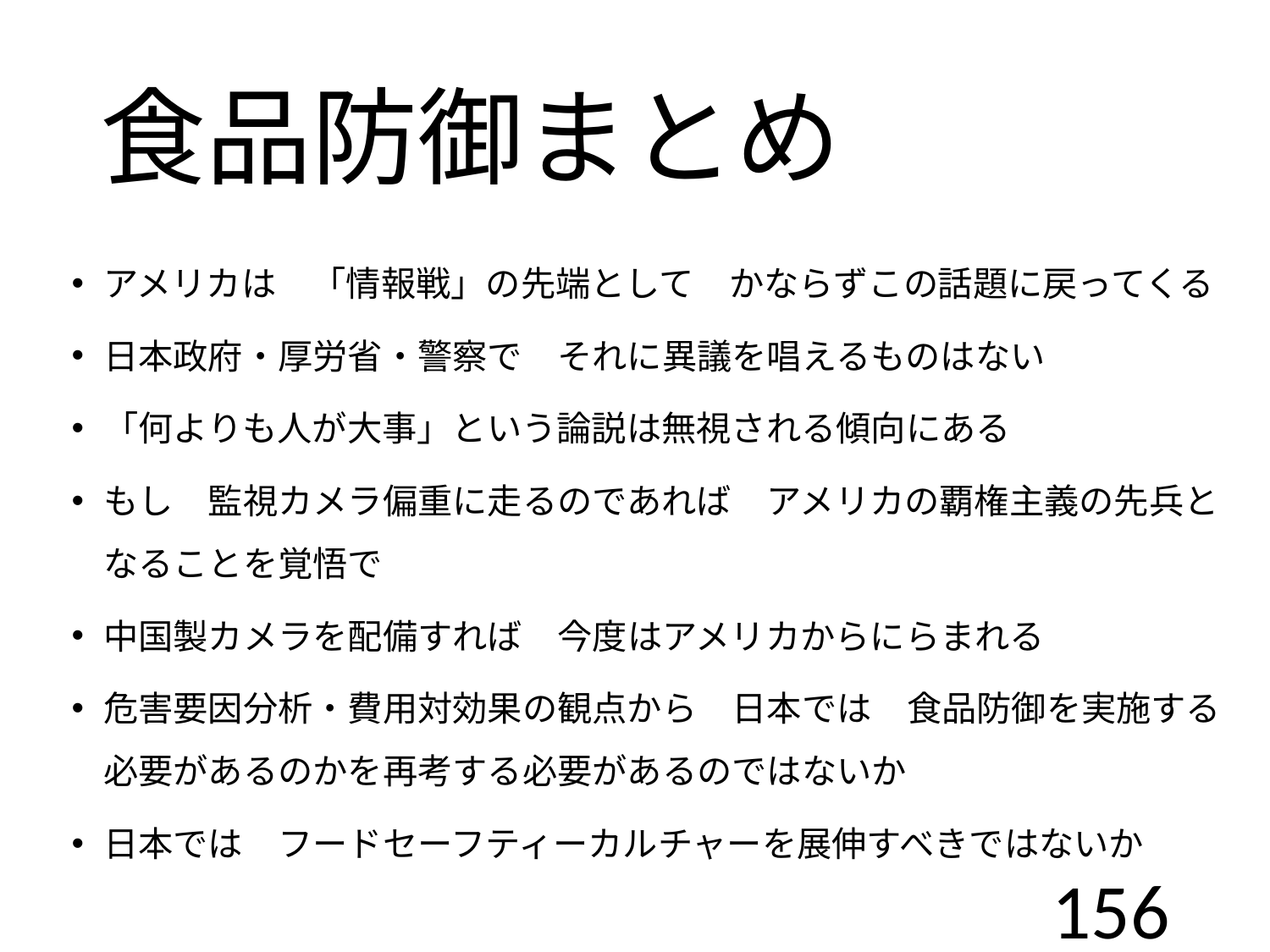

# 食品防御まとめ
アメリカは　「情報戦」の先端として　かならずこの話題に戻ってくる
日本政府・厚労省・警察で　それに異議を唱えるものはない
「何よりも人が大事」という論説は無視される傾向にある
もし　監視カメラ偏重に走るのであれば　アメリカの覇権主義の先兵となることを覚悟で
中国製カメラを配備すれば　今度はアメリカからにらまれる
危害要因分析・費用対効果の観点から　日本では　食品防御を実施する必要があるのかを再考する必要があるのではないか
日本では　フードセーフティーカルチャーを展伸すべきではないか

156